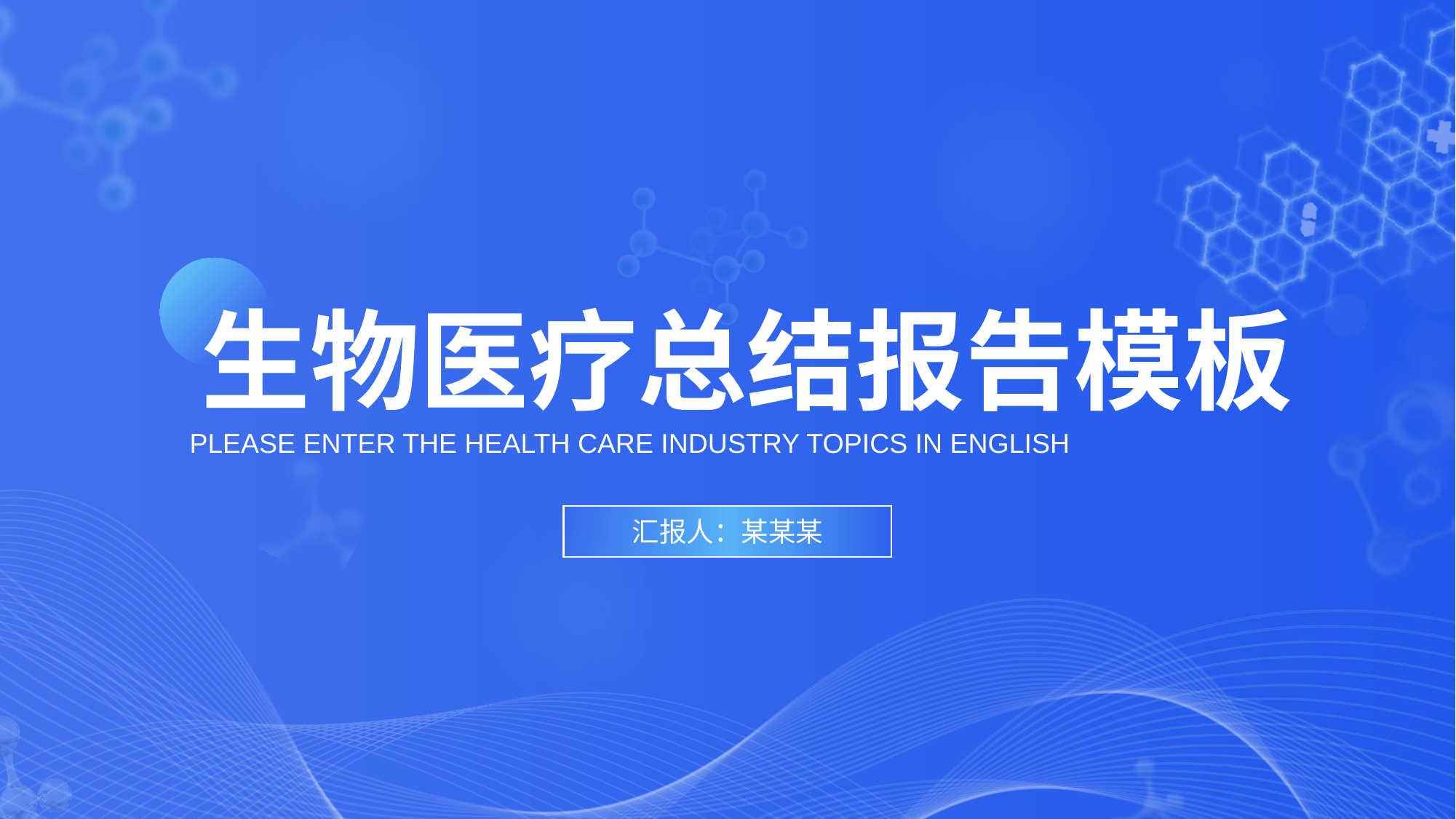

生物医疗总结报告模板
PLEASE ENTER THE HEALTH CARE INDUSTRY TOPICS IN ENGLISH

汇报人：某某某